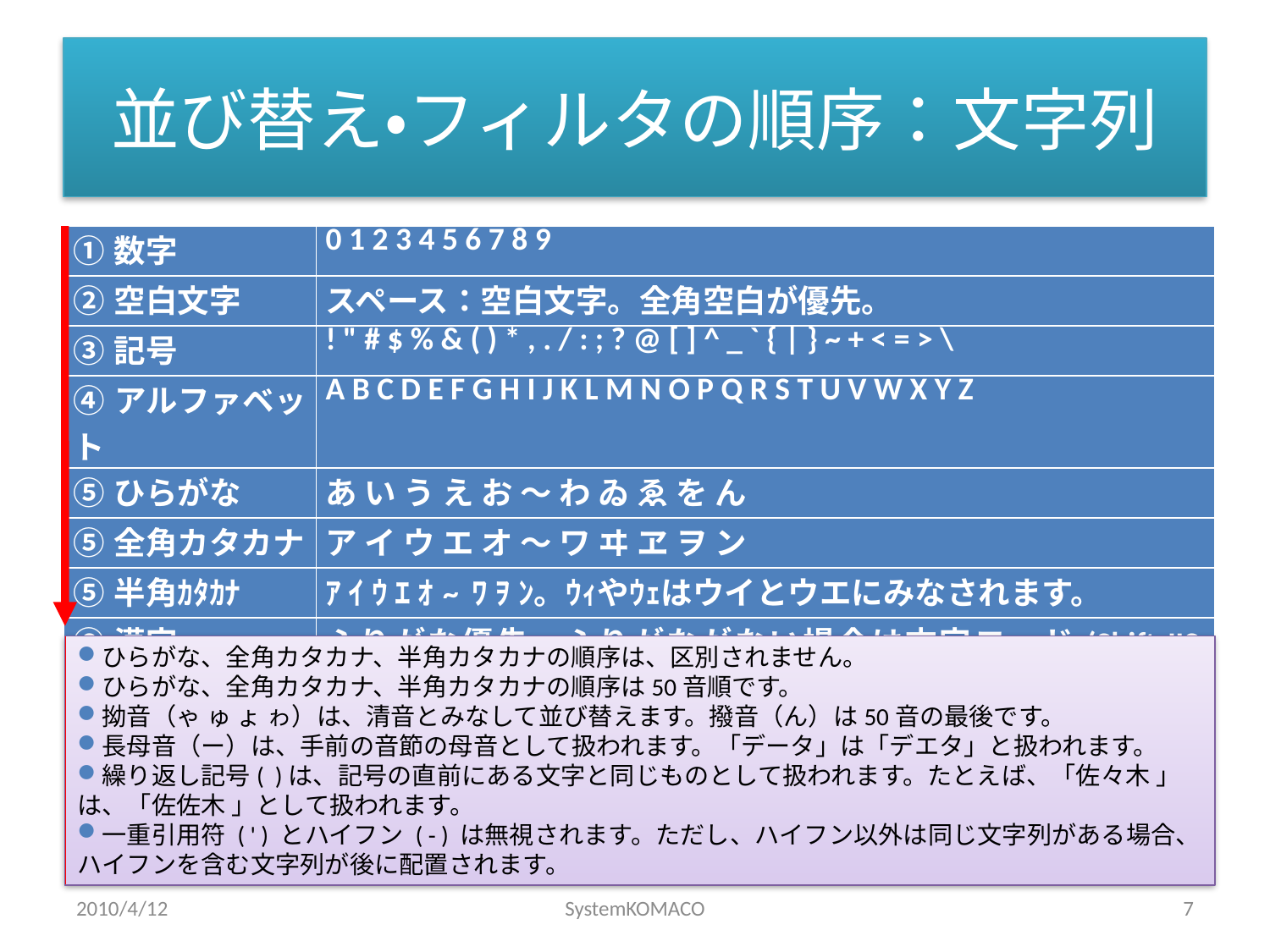

# 並び替え・フィルタの順序：文字列
| ①数字 | 0 1 2 3 4 5 6 7 8 9 |
| --- | --- |
| ②空白文字 | スペース：空白文字。全角空白が優先。 |
| ③記号 | ! " # $ % & ( ) \* , . / : ; ? @ [ ] ^ \_ ` { | } ~ + < = > \ |
| ④アルファベット | A B C D E F G H I J K L M N O P Q R S T U V W X Y Z |
| ⑤ひらがな | あ い う え お ～ わ ゐ ゑ を ん |
| ⑤全角カタカナ | ア イ ウ エ オ ～ ワ ヰ ヱ ヲ ン |
| ⑤半角ｶﾀｶﾅ | ｱ ｲ ｳ ｴ ｵ~ ﾜ ｦ ﾝ。ｳｨやｳｪはウイとウエにみなされます。 |
| ⑥漢字 | ふりがな優先。ふりがながない場合は文字コード(Shift-JISコード)。 |

ひらがな、全角カタカナ、半角カタカナの順序は、区別されません。
ひらがな、全角カタカナ、半角カタカナの順序は50音順です。
拗音（ゃ ゅ ょ ゎ）は、清音とみなして並び替えます。撥音（ん）は50音の最後です。
長母音（ー）は、手前の音節の母音として扱われます。「データ」は「デエタ」と扱われます。
繰り返し記号(  )は、記号の直前にある文字と同じものとして扱われます。たとえば、「佐々木 」は、「佐佐木 」として扱われます。
一重引用符 ( ' ) とハイフン ( - ) は無視されます。ただし、ハイフン以外は同じ文字列がある場合、ハイフンを含む文字列が後に配置されます。
2010/4/12
SystemKOMACO
7